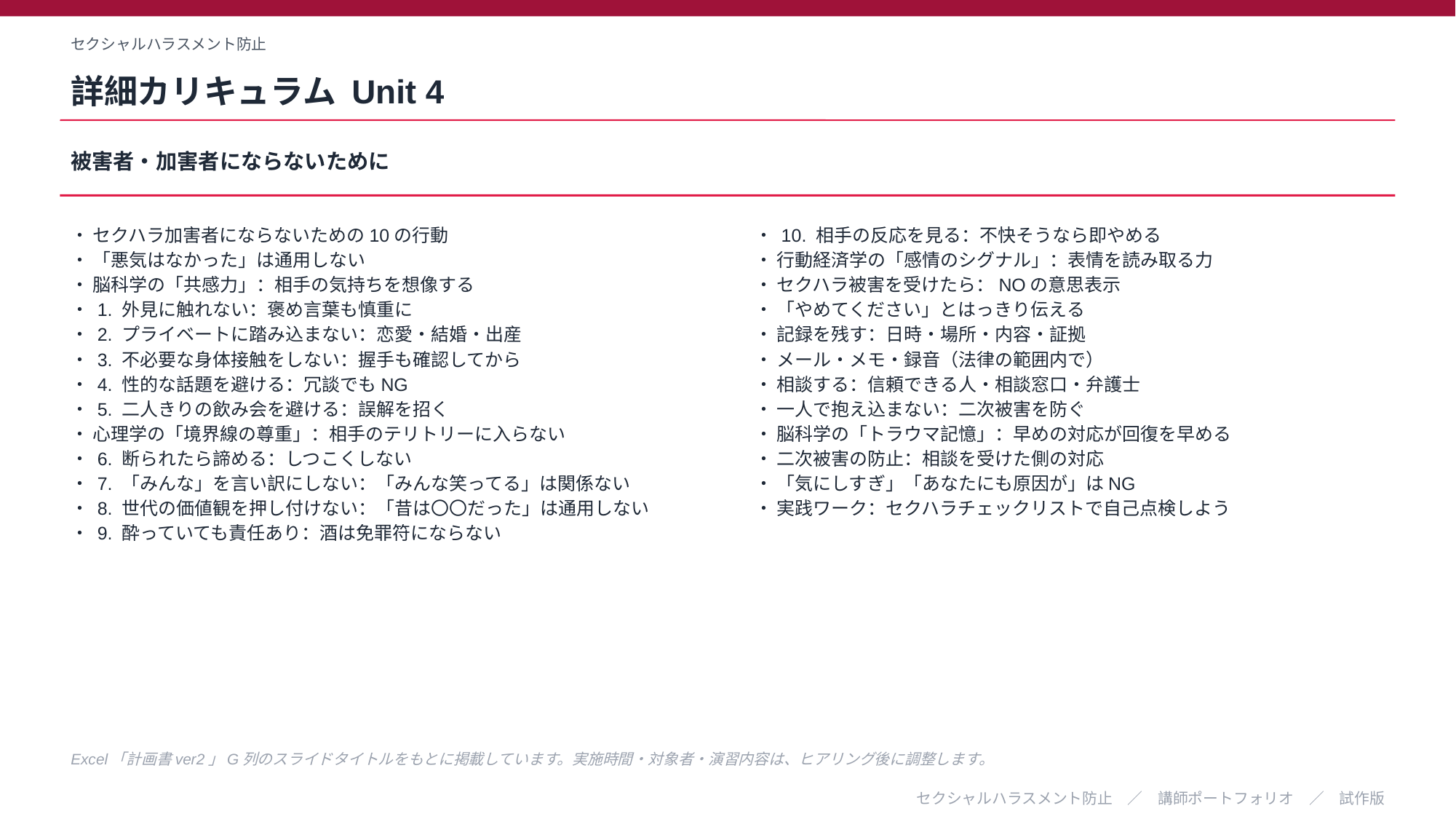

セクシャルハラスメント防止
詳細カリキュラム Unit 4

被害者・加害者にならないために

・ セクハラ加害者にならないための10の行動
・ 「悪気はなかった」は通用しない
・ 脳科学の「共感力」：相手の気持ちを想像する
・ 1. 外見に触れない：褒め言葉も慎重に
・ 2. プライベートに踏み込まない：恋愛・結婚・出産
・ 3. 不必要な身体接触をしない：握手も確認してから
・ 4. 性的な話題を避ける：冗談でもNG
・ 5. 二人きりの飲み会を避ける：誤解を招く
・ 心理学の「境界線の尊重」：相手のテリトリーに入らない
・ 6. 断られたら諦める：しつこくしない
・ 7. 「みんな」を言い訳にしない：「みんな笑ってる」は関係ない
・ 8. 世代の価値観を押し付けない：「昔は〇〇だった」は通用しない
・ 9. 酔っていても責任あり：酒は免罪符にならない
・ 10. 相手の反応を見る：不快そうなら即やめる
・ 行動経済学の「感情のシグナル」：表情を読み取る力
・ セクハラ被害を受けたら：NOの意思表示
・ 「やめてください」とはっきり伝える
・ 記録を残す：日時・場所・内容・証拠
・ メール・メモ・録音（法律の範囲内で）
・ 相談する：信頼できる人・相談窓口・弁護士
・ 一人で抱え込まない：二次被害を防ぐ
・ 脳科学の「トラウマ記憶」：早めの対応が回復を早める
・ 二次被害の防止：相談を受けた側の対応
・ 「気にしすぎ」「あなたにも原因が」はNG
・ 実践ワーク：セクハラチェックリストで自己点検しよう
Excel「計画書ver2」G列のスライドタイトルをもとに掲載しています。実施時間・対象者・演習内容は、ヒアリング後に調整します。
セクシャルハラスメント防止　／　講師ポートフォリオ　／　試作版